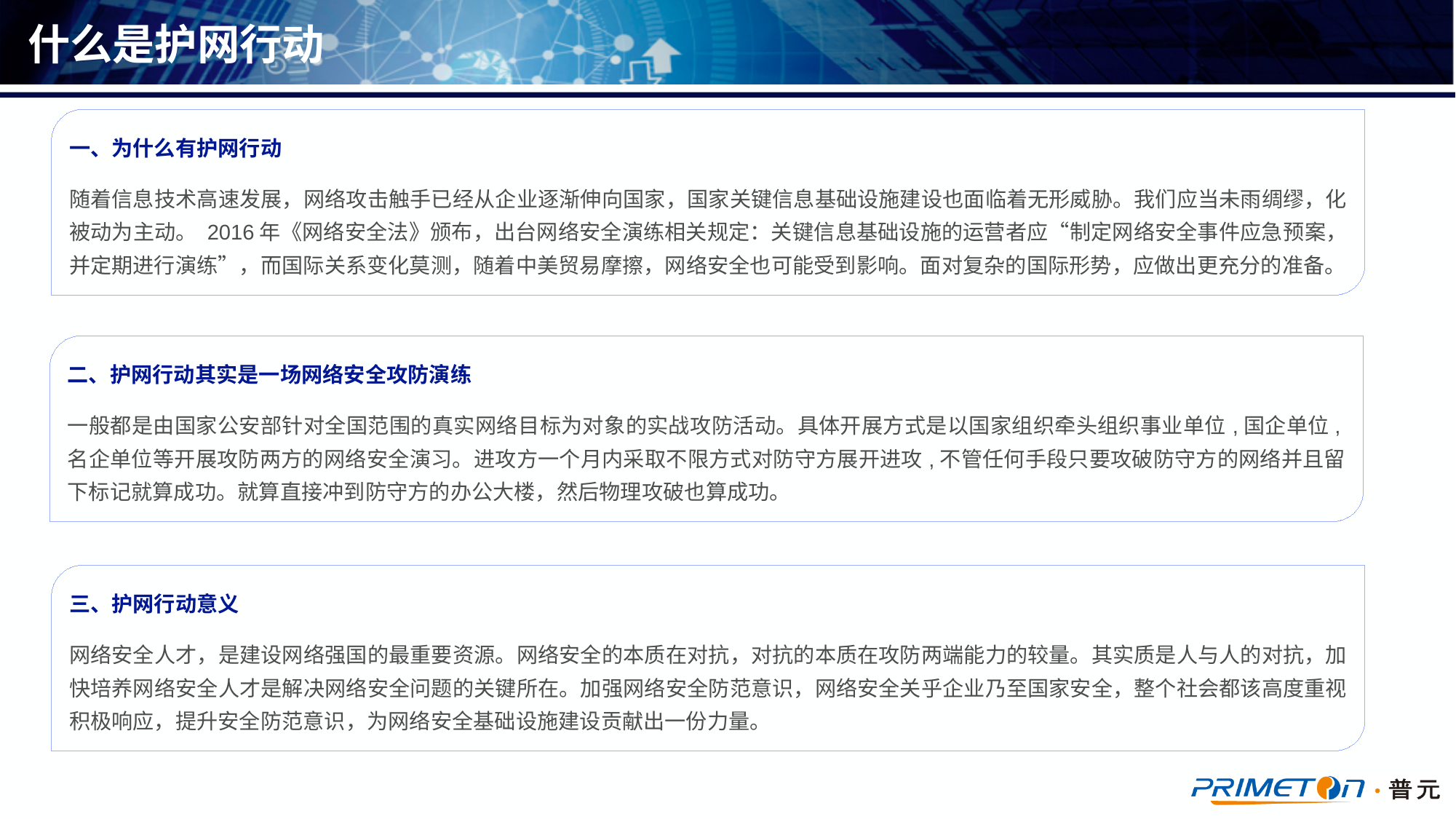

# 什么是护网行动
一、为什么有护网行动
随着信息技术高速发展，网络攻击触手已经从企业逐渐伸向国家，国家关键信息基础设施建设也面临着无形威胁。我们应当未雨绸缪，化被动为主动。 2016年《网络安全法》颁布，出台网络安全演练相关规定：关键信息基础设施的运营者应“制定网络安全事件应急预案，并定期进行演练”，而国际关系变化莫测，随着中美贸易摩擦，网络安全也可能受到影响。面对复杂的国际形势，应做出更充分的准备。
二、护网行动其实是一场网络安全攻防演练
一般都是由国家公安部针对全国范围的真实网络目标为对象的实战攻防活动。具体开展方式是以国家组织牵头组织事业单位,国企单位,名企单位等开展攻防两方的网络安全演习。进攻方一个月内采取不限方式对防守方展开进攻,不管任何手段只要攻破防守方的网络并且留下标记就算成功。就算直接冲到防守方的办公大楼，然后物理攻破也算成功。
三、护网行动意义
网络安全人才，是建设网络强国的最重要资源。网络安全的本质在对抗，对抗的本质在攻防两端能力的较量。其实质是人与人的对抗，加快培养网络安全人才是解决网络安全问题的关键所在。加强网络安全防范意识，网络安全关乎企业乃至国家安全，整个社会都该高度重视积极响应，提升安全防范意识，为网络安全基础设施建设贡献出一份力量。